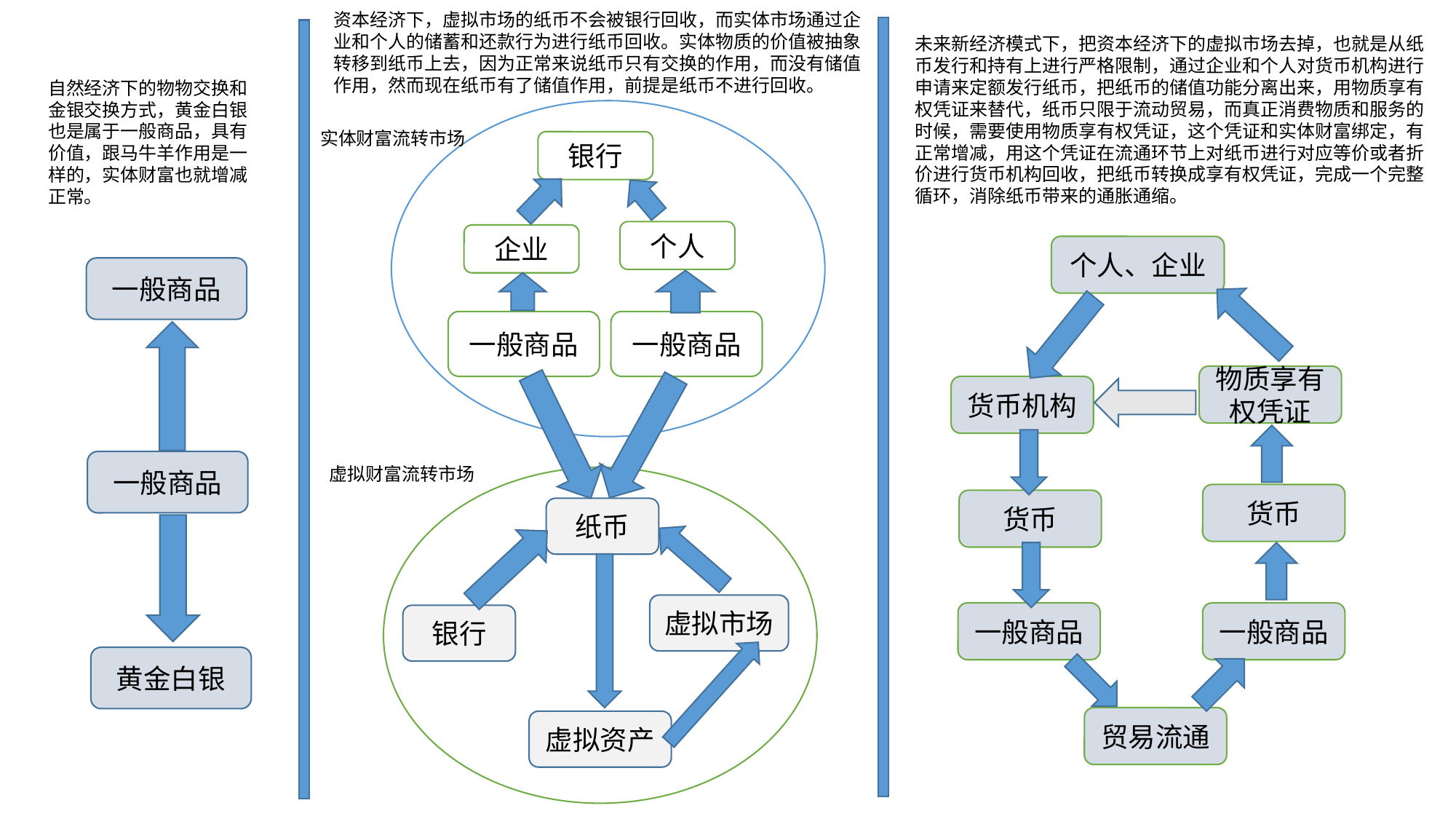

资本经济下，虚拟市场的纸币不会被银行回收，而实体市场通过企业和个人的储蓄和还款行为进行纸币回收。实体物质的价值被抽象转移到纸币上去，因为正常来说纸币只有交换的作用，而没有储值作用，然而现在纸币有了储值作用，前提是纸币不进行回收。

未来新经济模式下，把资本经济下的虚拟市场去掉，也就是从纸币发行和持有上进行严格限制，通过企业和个人对货币机构进行申请来定额发行纸币，把纸币的储值功能分离出来，用物质享有权凭证来替代，纸币只限于流动贸易，而真正消费物质和服务的时候，需要使用物质享有权凭证，这个凭证和实体财富绑定，有正常增减，用这个凭证在流通环节上对纸币进行对应等价或者折价进行货币机构回收，把纸币转换成享有权凭证，完成一个完整循环，消除纸币带来的通胀通缩。
自然经济下的物物交换和金银交换方式，黄金白银也是属于一般商品，具有价值，跟马牛羊作用是一样的，实体财富也就增减正常。

实体财富流转市场
银行

个人
企业
个人、企业
一般商品

一般商品
一般商品

物质享有权凭证

货币机构

一般商品
虚拟财富流转市场

货币
货币
纸币

虚拟市场
一般商品
一般商品
银行
黄金白银

贸易流通
虚拟资产